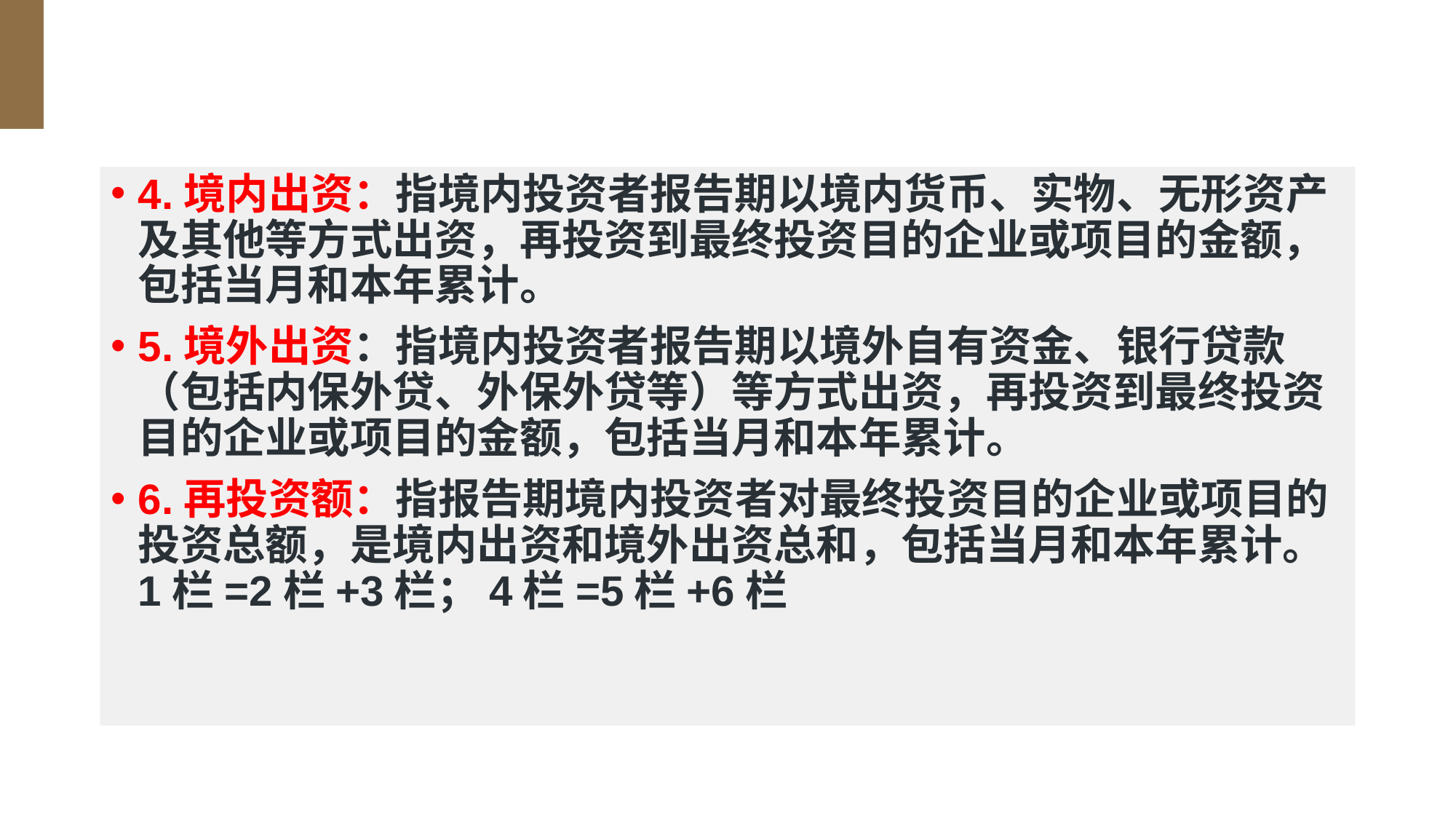

#
4.境内出资：指境内投资者报告期以境内货币、实物、无形资产及其他等方式出资，再投资到最终投资目的企业或项目的金额，包括当月和本年累计。
5.境外出资：指境内投资者报告期以境外自有资金、银行贷款（包括内保外贷、外保外贷等）等方式出资，再投资到最终投资目的企业或项目的金额，包括当月和本年累计。
6.再投资额：指报告期境内投资者对最终投资目的企业或项目的投资总额，是境内出资和境外出资总和，包括当月和本年累计。1栏=2栏+3栏；4栏=5栏+6栏